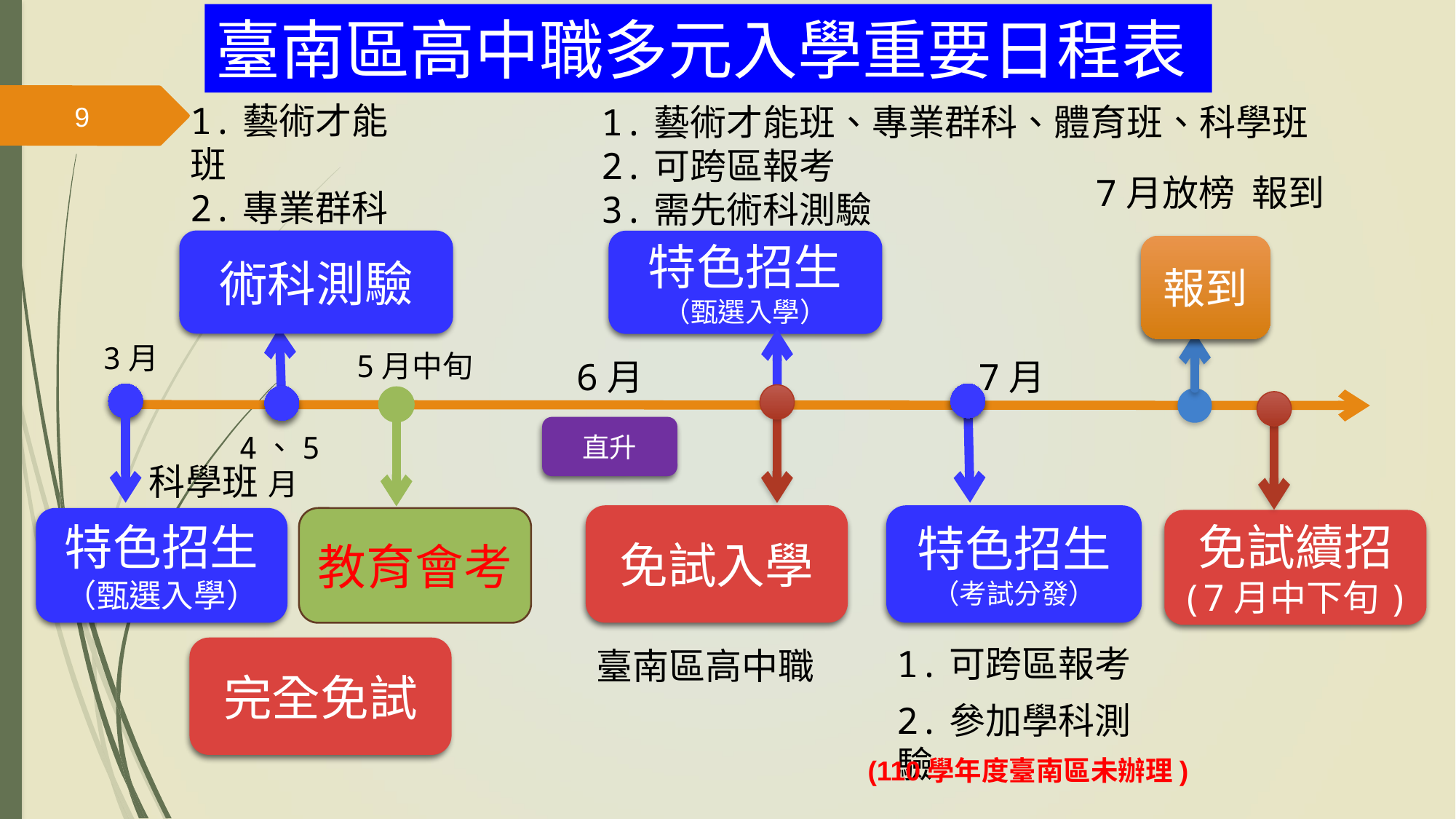

臺南區高中職多元入學重要日程表
1.藝術才能班
2.專業群科
3.體育班
9
1.藝術才能班、專業群科、體育班、科學班
2.可跨區報考
3.需先術科測驗
7月放榜  報到
術科測驗
特色招生
（甄選入學）
報到
3月
5月中旬
7月
6月

直升
4、5月
 科學班
免試入學
特色招生
（考試分發）
特色招生
（甄選入學）
教育會考
免試續招
(7月中下旬)
1.可跨區報考
完全免試
  臺南區高中職
2.參加學科測驗
(110學年度臺南區未辦理)